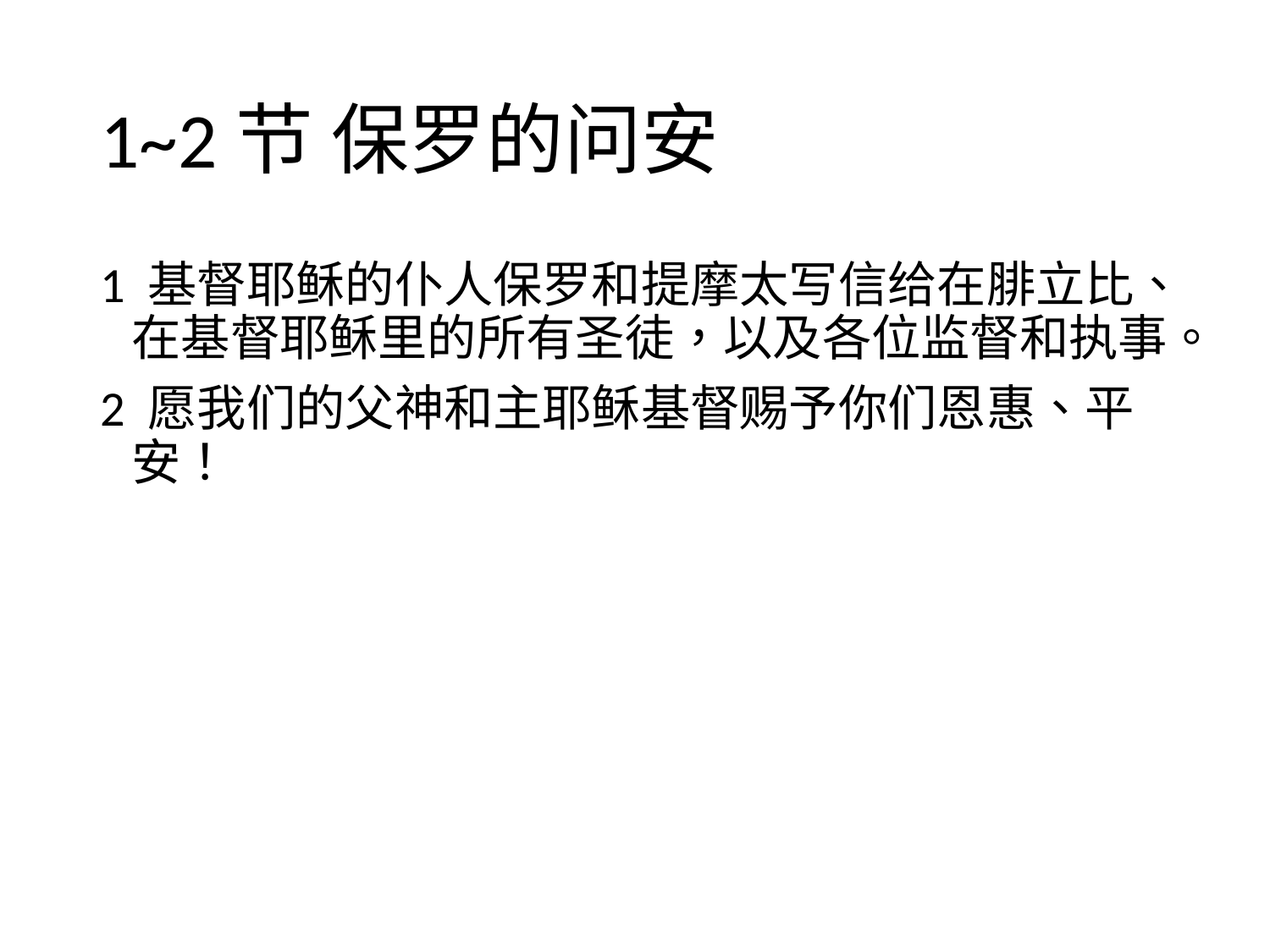

# 1~2节 保罗的问安
1 基督耶稣的仆人保罗和提摩太写信给在腓立比、在基督耶稣里的所有圣徒，以及各位监督和执事。
2 愿我们的父神和主耶稣基督赐予你们恩惠、平安！